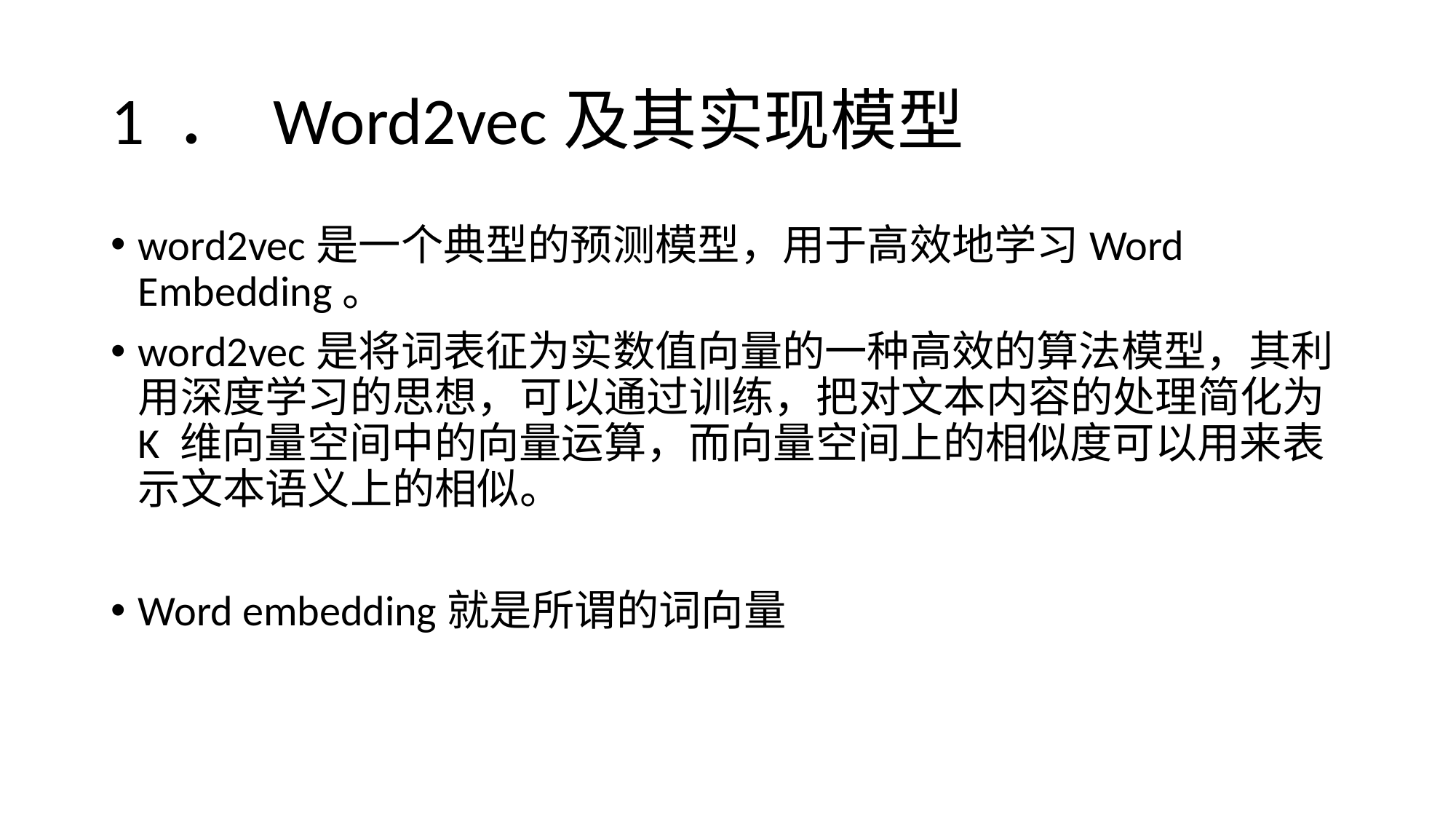

# 1 ． Word2vec及其实现模型
word2vec是一个典型的预测模型，用于高效地学习Word Embedding。
word2vec是将词表征为实数值向量的一种高效的算法模型，其利用深度学习的思想，可以通过训练，把对文本内容的处理简化为 K 维向量空间中的向量运算，而向量空间上的相似度可以用来表示文本语义上的相似。

Word embedding就是所谓的词向量